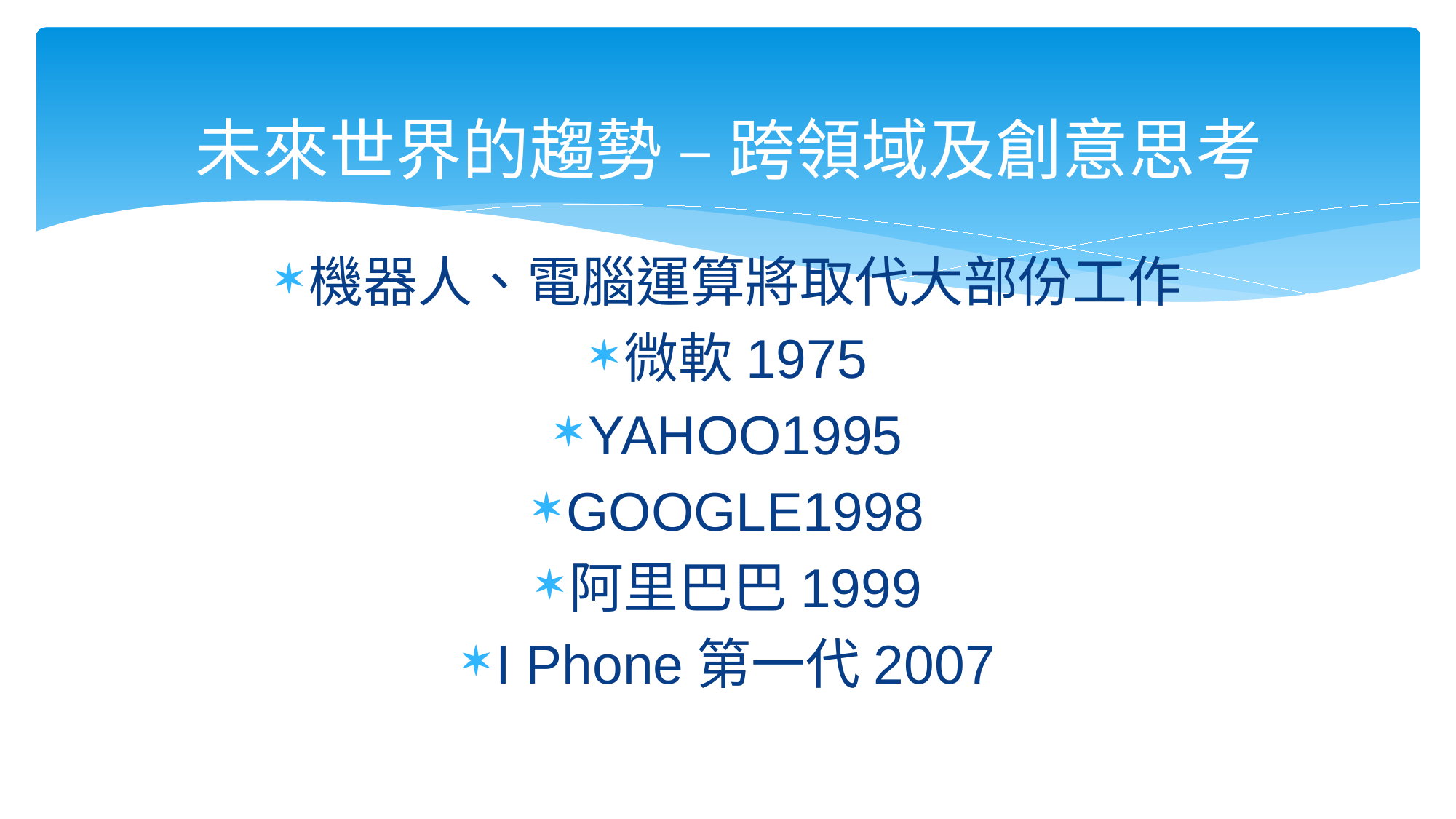

# 未來世界的趨勢 – 跨領域及創意思考
機器人、電腦運算將取代大部份工作
微軟1975
YAHOO1995
GOOGLE1998
阿里巴巴1999
I Phone第一代2007